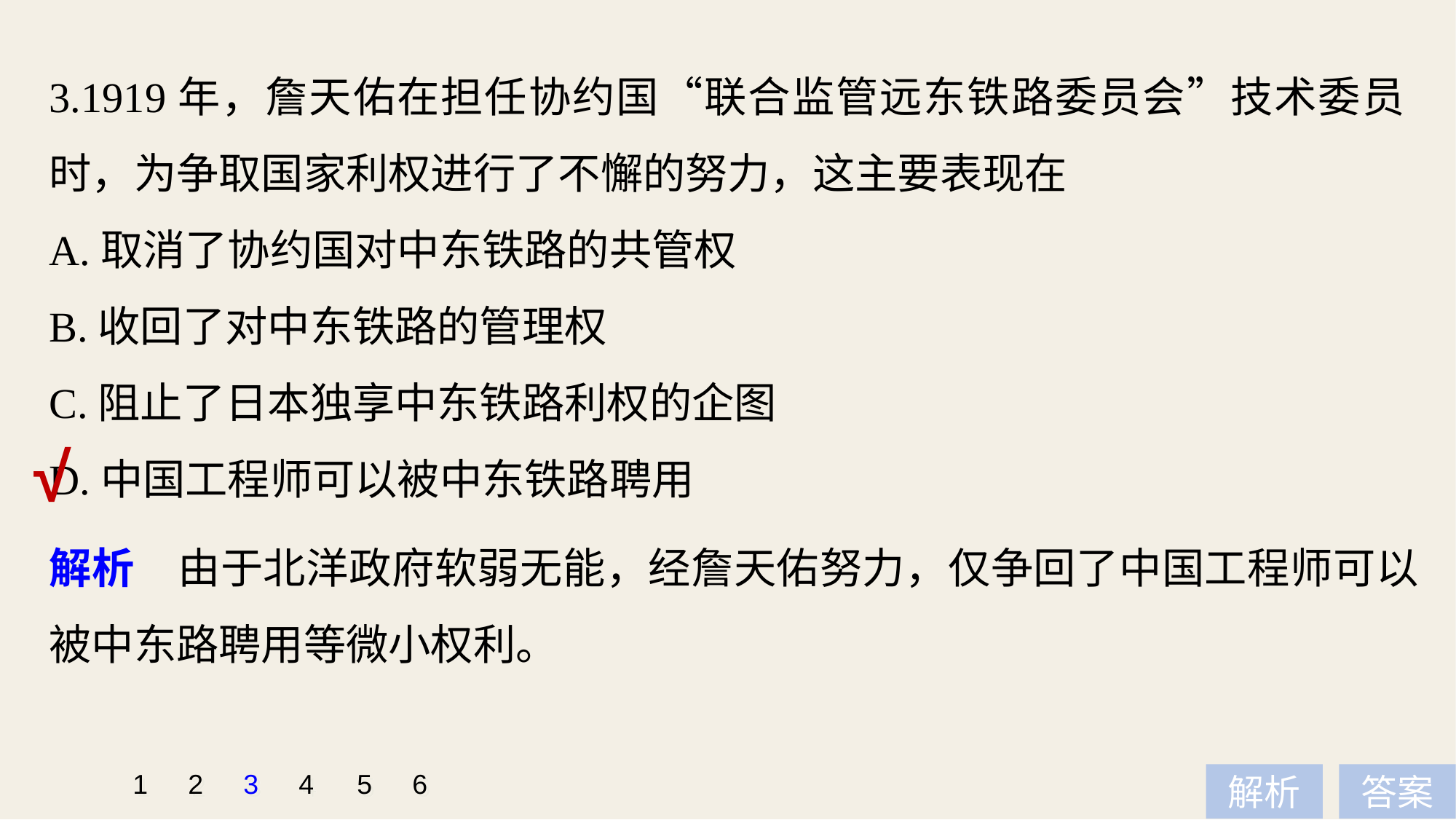

3.1919年，詹天佑在担任协约国“联合监管远东铁路委员会”技术委员时，为争取国家利权进行了不懈的努力，这主要表现在
A.取消了协约国对中东铁路的共管权
B.收回了对中东铁路的管理权
C.阻止了日本独享中东铁路利权的企图
D.中国工程师可以被中东铁路聘用
√
解析　由于北洋政府软弱无能，经詹天佑努力，仅争回了中国工程师可以被中东路聘用等微小权利。
1
2
3
4
5
6
解析
答案